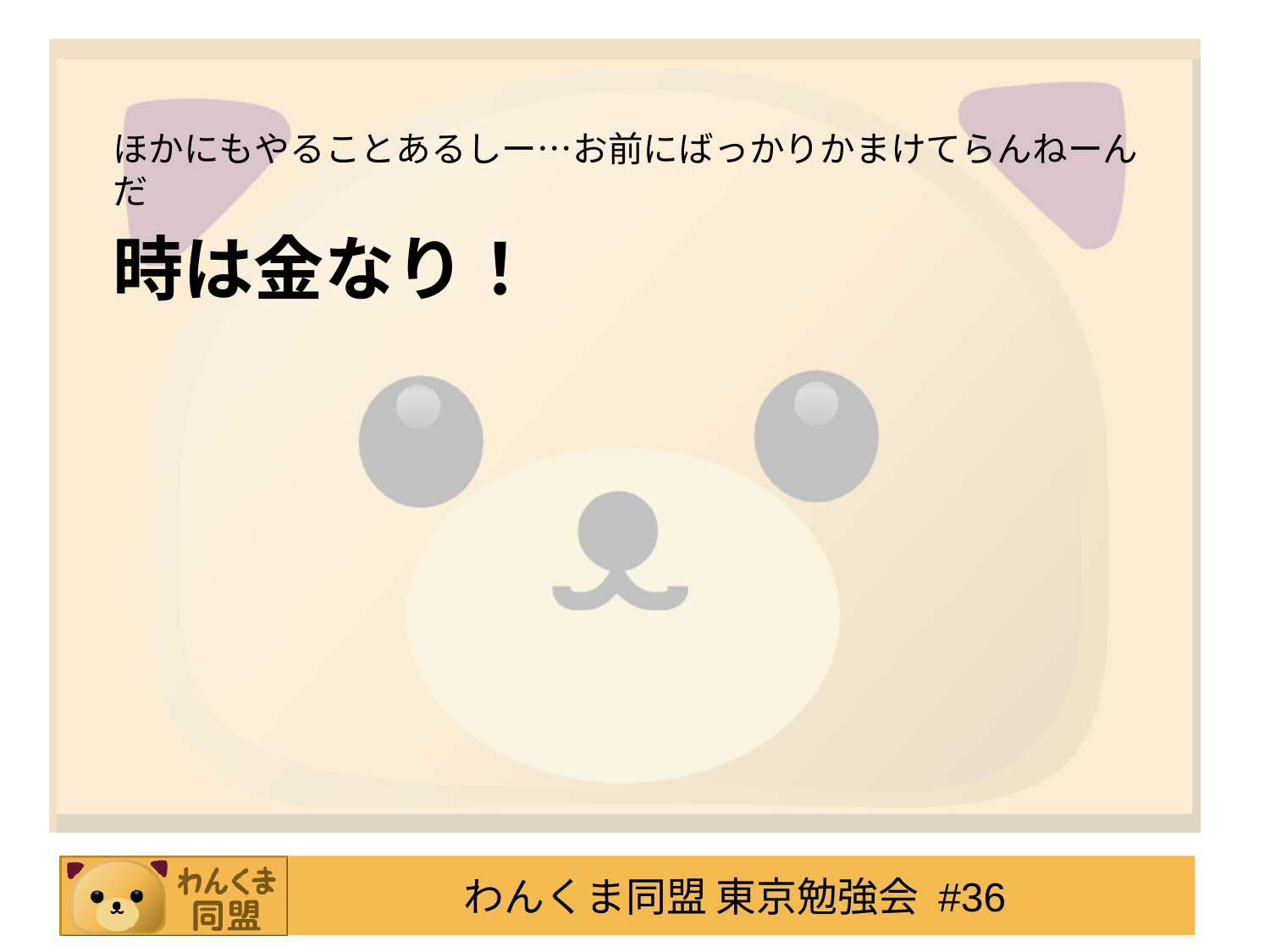

ほかにもやることあるしー…お前にばっかりかまけてらんねーんだ
# 時は金なり！